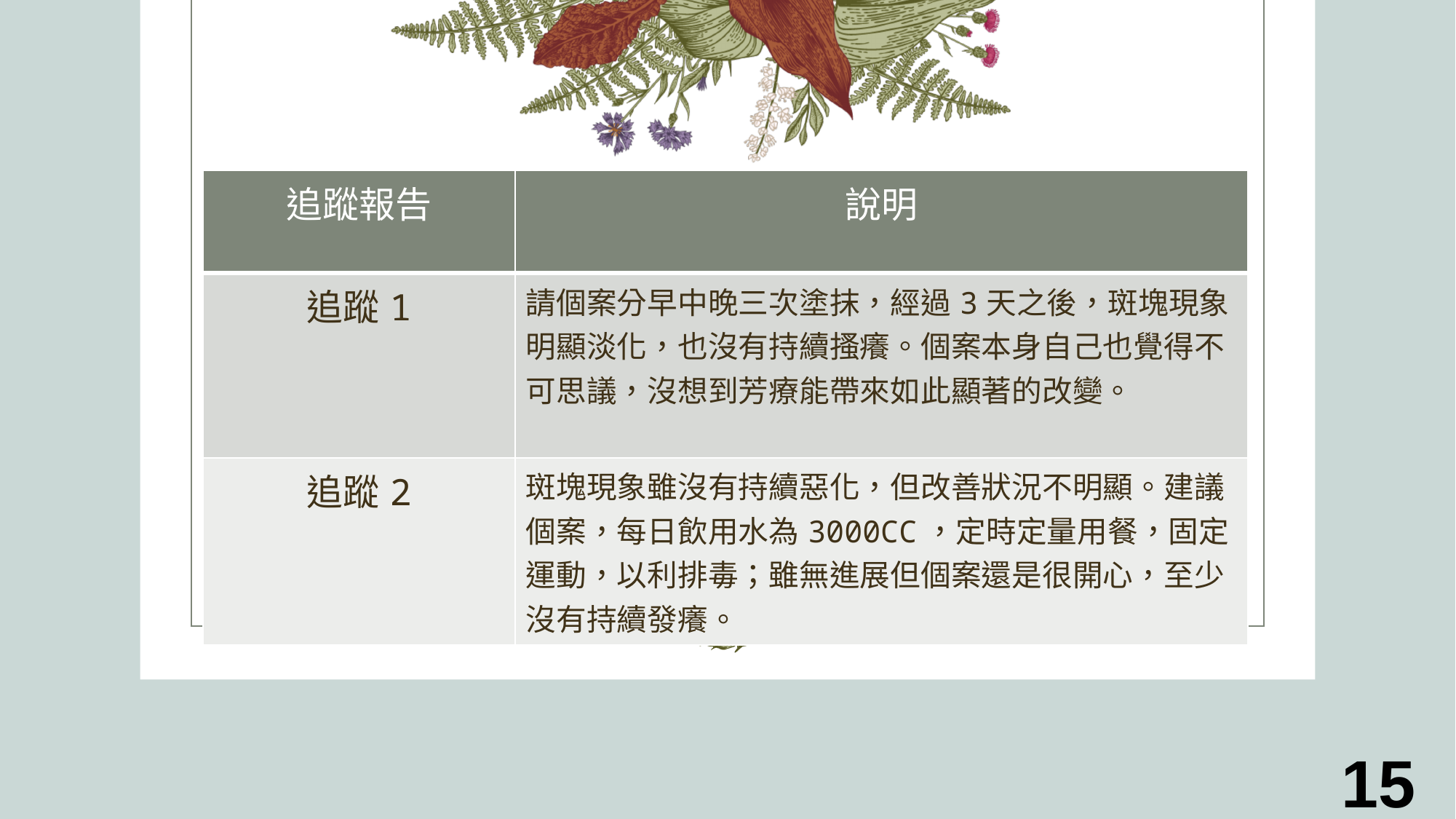

| 追蹤報告 | 說明 |
| --- | --- |
| 追蹤1 | 請個案分早中晚三次塗抹，經過3天之後，斑塊現象明顯淡化，也沒有持續搔癢。個案本身自己也覺得不可思議，沒想到芳療能帶來如此顯著的改變。 |
| 追蹤2 | 斑塊現象雖沒有持續惡化，但改善狀況不明顯。建議個案，每日飲用水為3000CC，定時定量用餐，固定運動，以利排毒；雖無進展但個案還是很開心，至少沒有持續發癢。 |
15